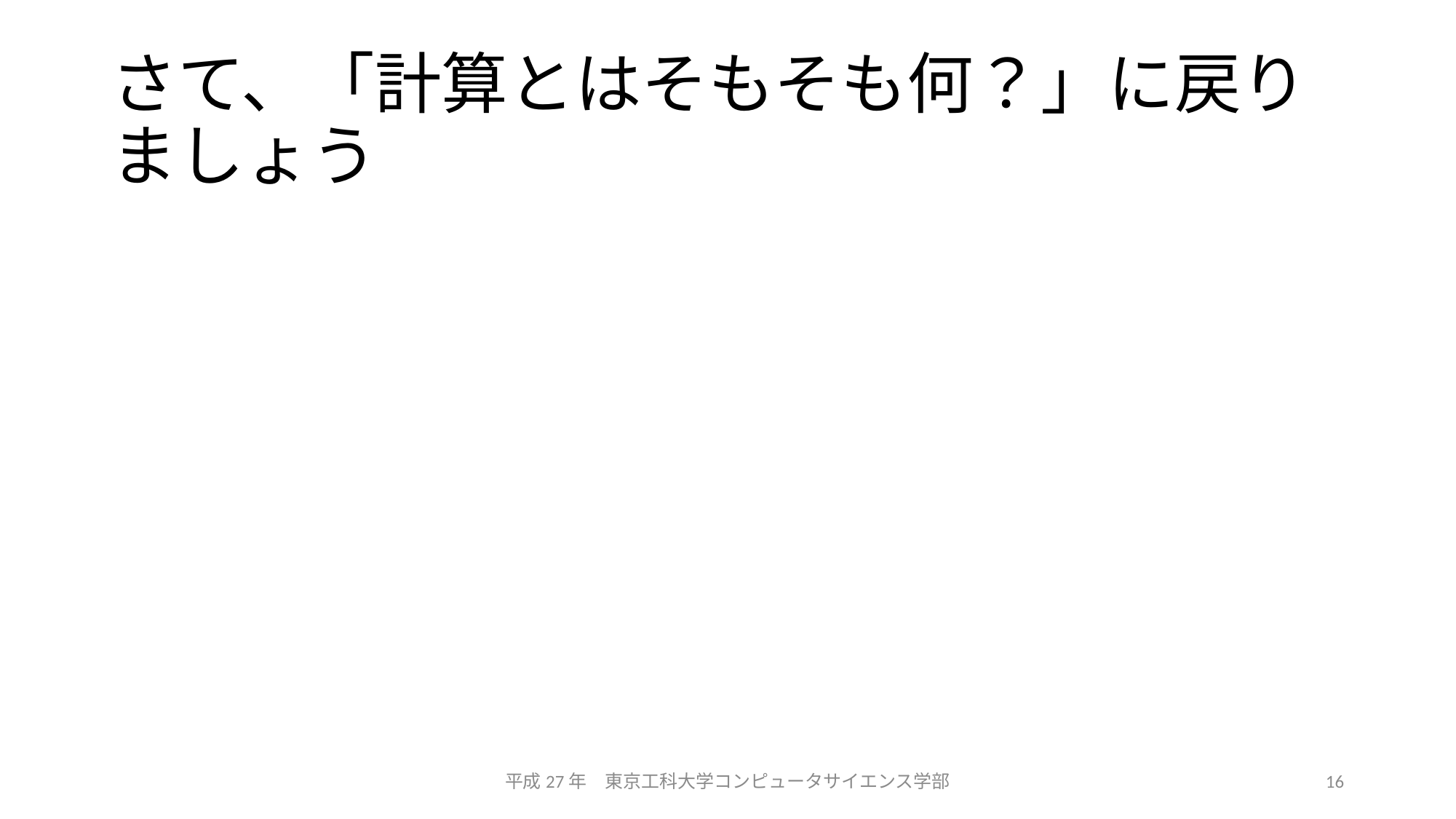

# さて、「計算とはそもそも何？」に戻りましょう

平成27年　東京工科大学コンピュータサイエンス学部
16